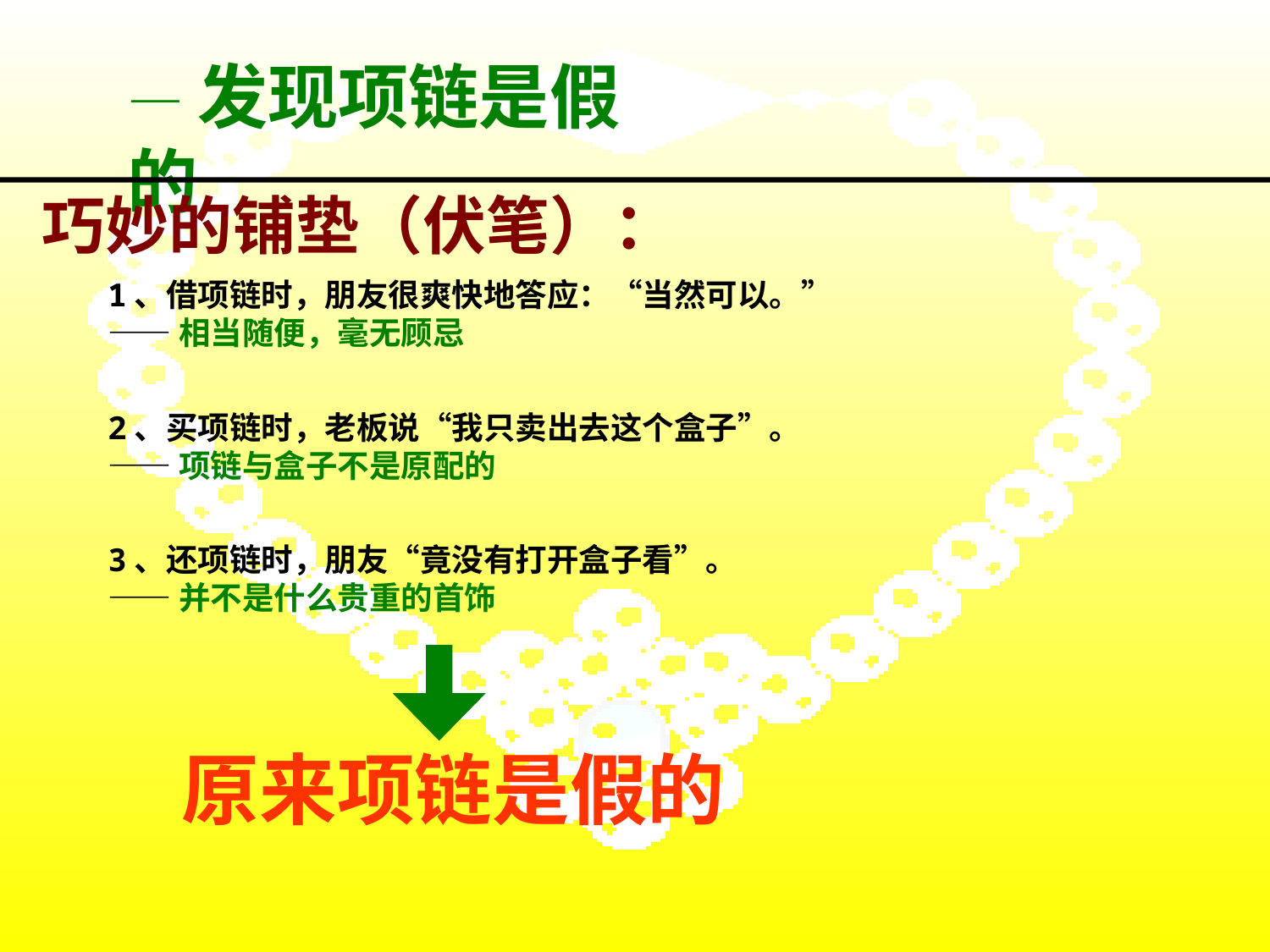

—发现项链是假的

巧妙的铺垫（伏笔）：
1、借项链时，朋友很爽快地答应：“当然可以。”
——相当随便，毫无顾忌

2、买项链时，老板说“我只卖出去这个盒子”。
——项链与盒子不是原配的

3、还项链时，朋友“竟没有打开盒子看”。
——并不是什么贵重的首饰

原来项链是假的